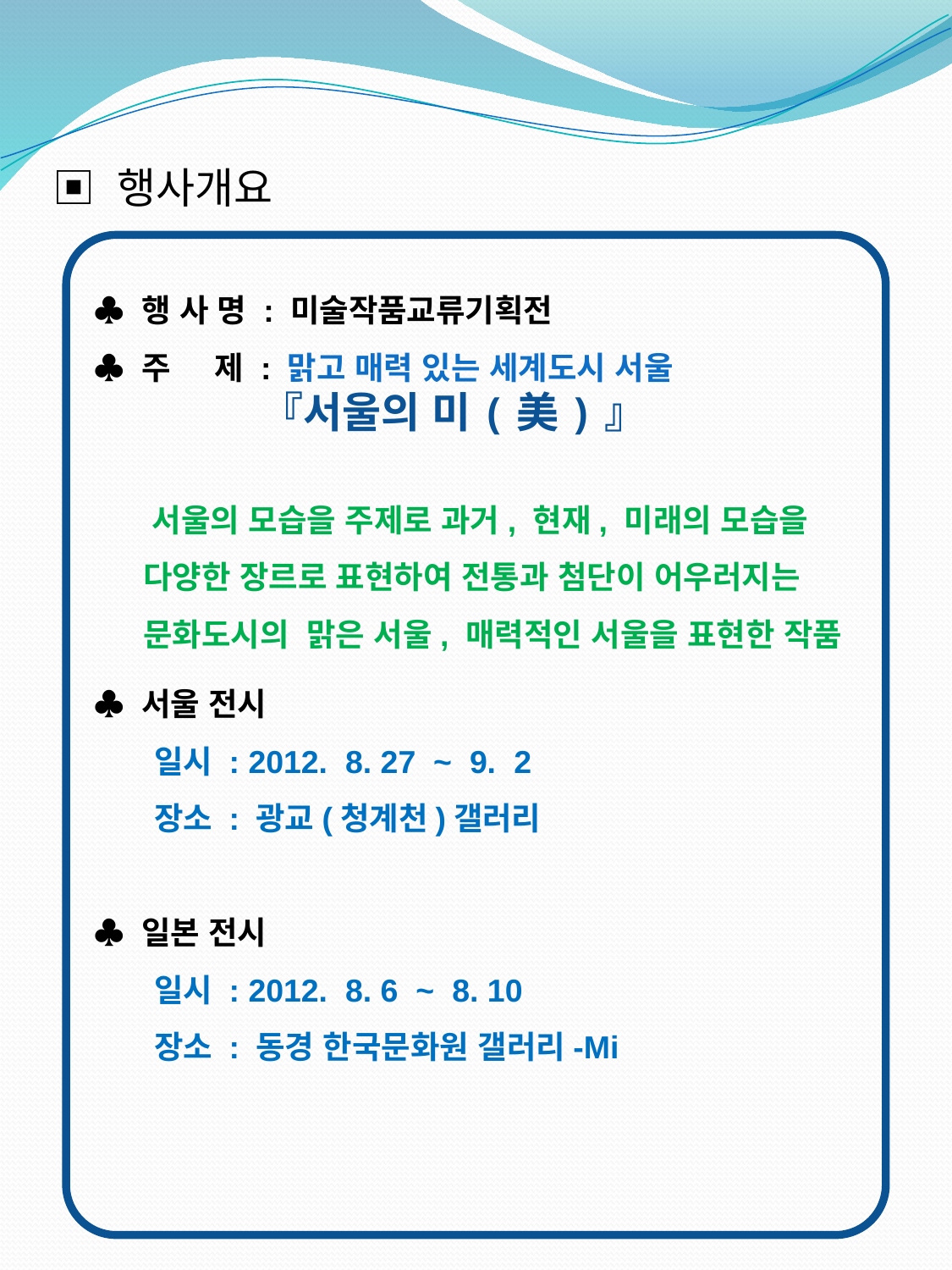

▣ 행사개요

♣ 행 사 명 : 미술작품교류기획전
♣ 주     제 : 맑고 매력 있는 세계도시 서울
                  『서울의 미(美)』

♣ 서울 전시
      일시 : 2012.  8. 27  ~  9.  2
      장소 : 광교(청계천)갤러리

♣ 일본 전시
      일시 : 2012.  8. 6  ~  8. 10
      장소 : 동경 한국문화원 갤러리-Mi

    서울의 모습을 주제로 과거, 현재, 미래의 모습을
   다양한 장르로 표현하여 전통과 첨단이 어우러지는
   문화도시의  맑은 서울, 매력적인 서울을 표현한 작품